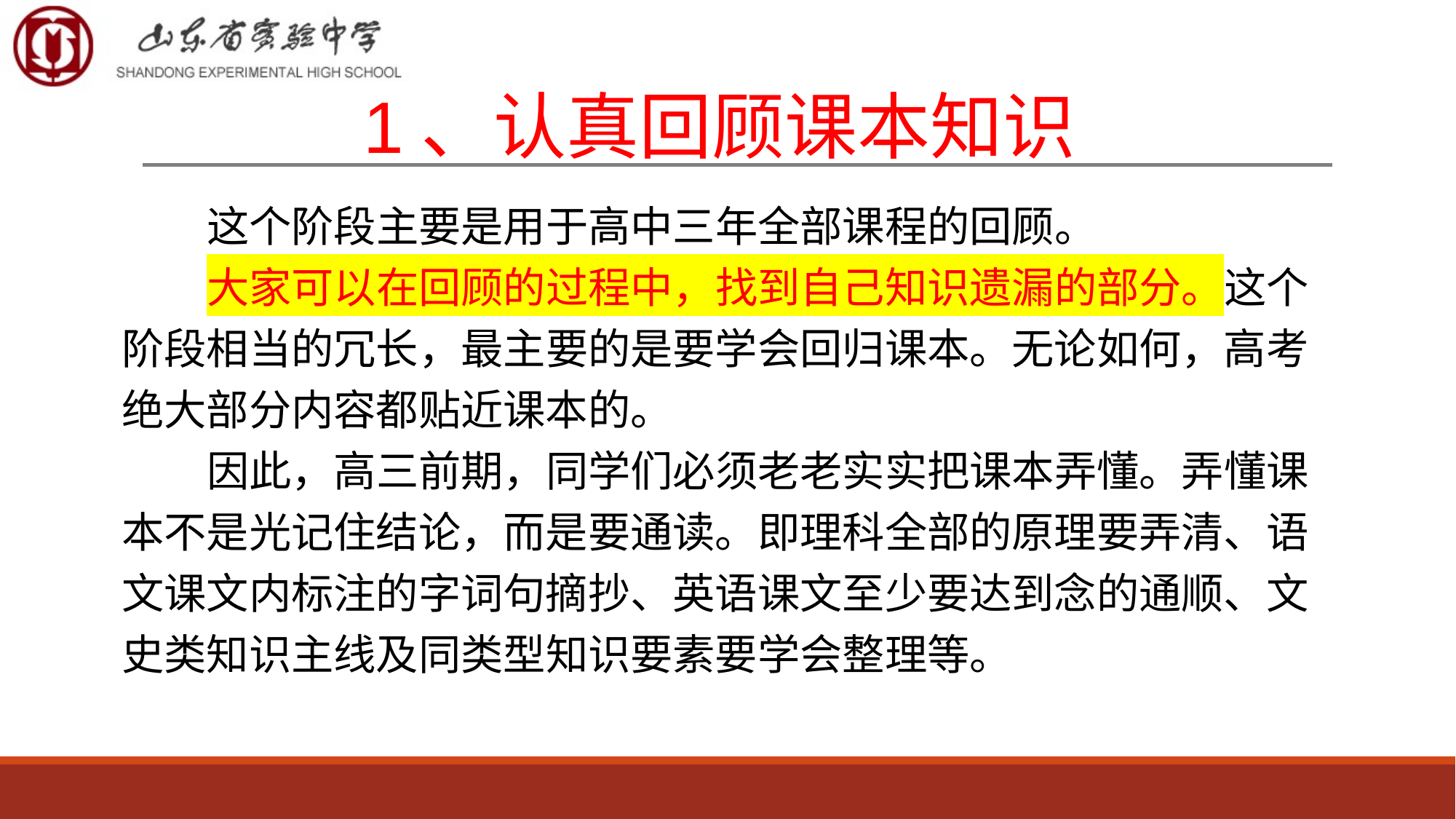

1、认真回顾课本知识
这个阶段主要是用于高中三年全部课程的回顾。
大家可以在回顾的过程中，找到自己知识遗漏的部分。这个阶段相当的冗长，最主要的是要学会回归课本。无论如何，高考绝大部分内容都贴近课本的。
因此，高三前期，同学们必须老老实实把课本弄懂。弄懂课本不是光记住结论，而是要通读。即理科全部的原理要弄清、语文课文内标注的字词句摘抄、英语课文至少要达到念的通顺、文史类知识主线及同类型知识要素要学会整理等。